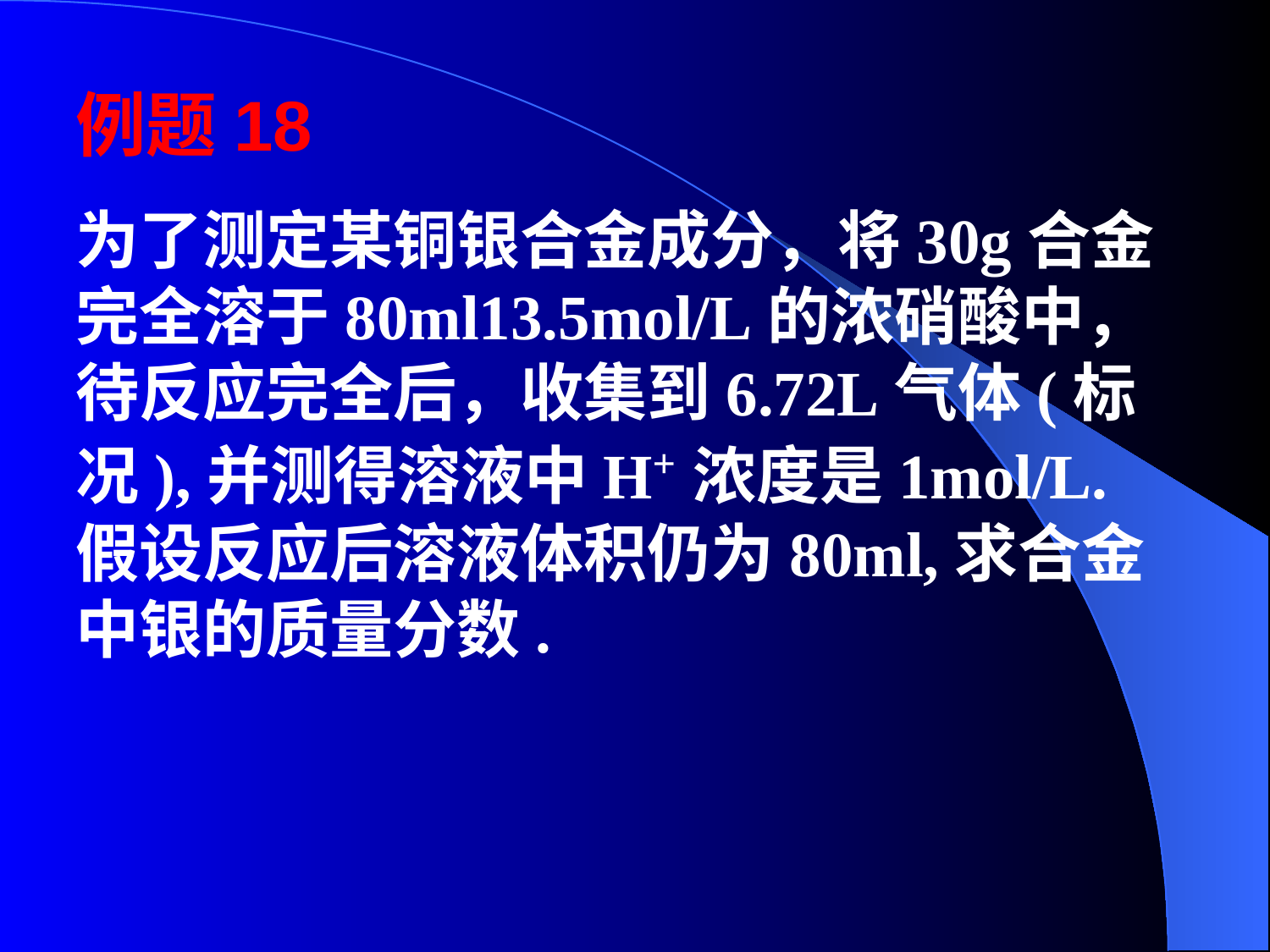

例题18
为了测定某铜银合金成分，将30g合金完全溶于80ml13.5mol/L的浓硝酸中，待反应完全后，收集到6.72L气体(标况),并测得溶液中H+浓度是1mol/L.假设反应后溶液体积仍为80ml,求合金中银的质量分数.

49